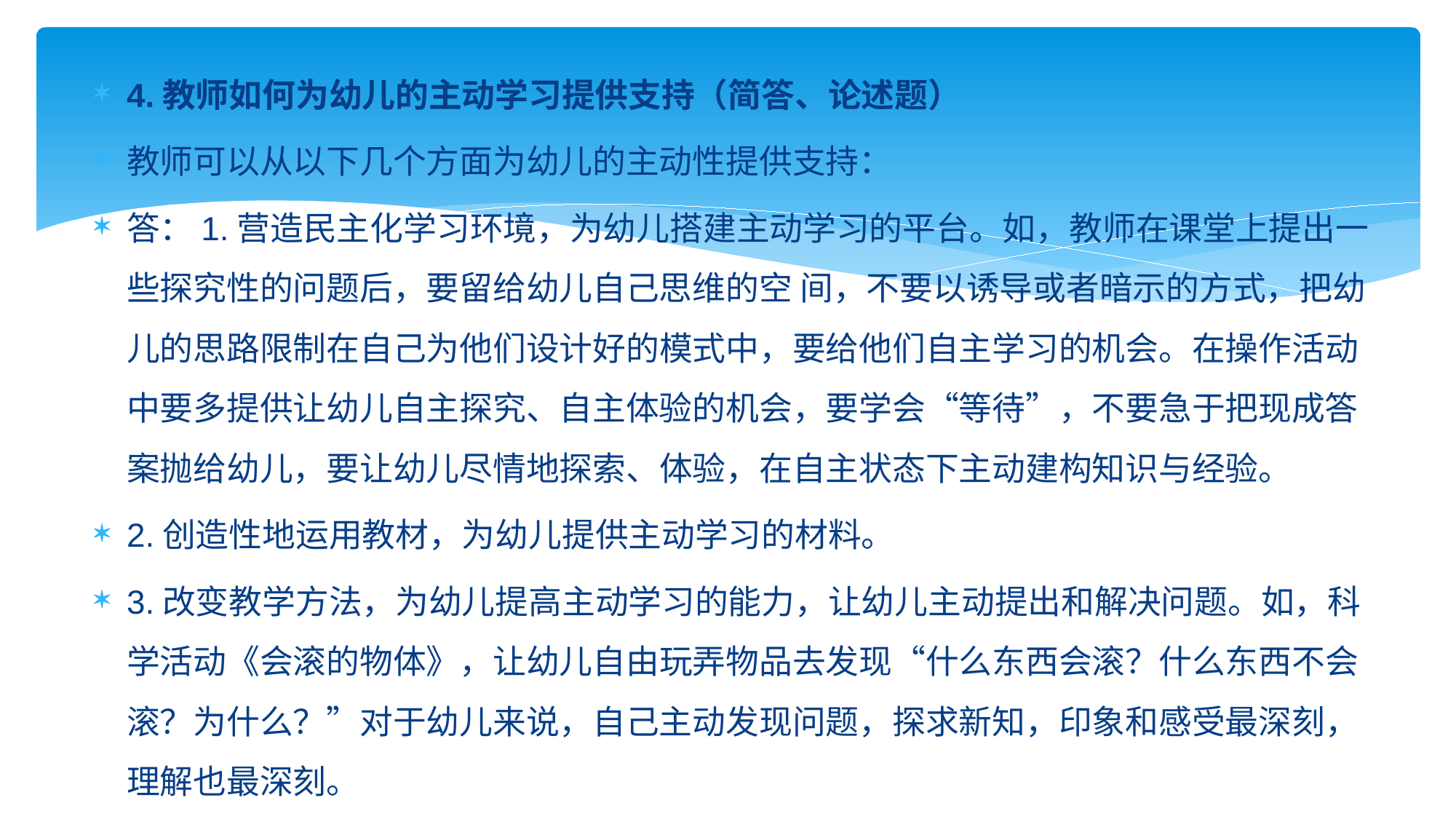

4.教师如何为幼儿的主动学习提供支持（简答、论述题）
教师可以从以下几个方面为幼儿的主动性提供支持：
答：1.营造民主化学习环境，为幼儿搭建主动学习的平台。如，教师在课堂上提出一些探究性的问题后，要留给幼儿自己思维的空 间，不要以诱导或者暗示的方式，把幼儿的思路限制在自己为他们设计好的模式中，要给他们自主学习的机会。在操作活动中要多提供让幼儿自主探究、自主体验的机会，要学会“等待”，不要急于把现成答案抛给幼儿，要让幼儿尽情地探索、体验，在自主状态下主动建构知识与经验。
2.创造性地运用教材，为幼儿提供主动学习的材料。
3.改变教学方法，为幼儿提高主动学习的能力，让幼儿主动提出和解决问题。如，科学活动《会滚的物体》，让幼儿自由玩弄物品去发现“什么东西会滚？什么东西不会滚？为什么？”对于幼儿来说，自己主动发现问题，探求新知，印象和感受最深刻，理解也最深刻。